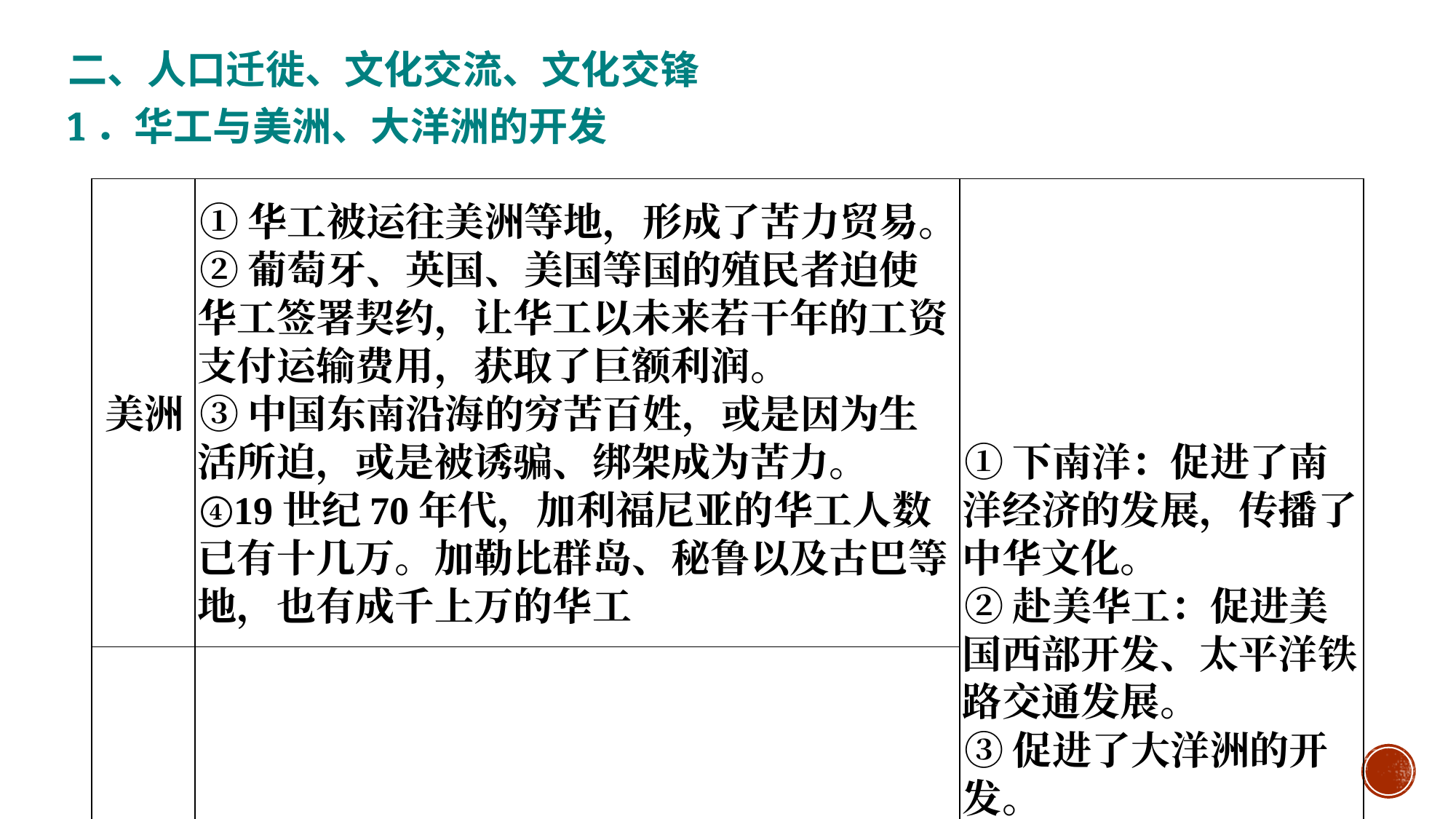

二、人口迁徙、文化交流、文化交锋
1．华工与美洲、大洋洲的开发
#
| 美洲 | ①华工被运往美洲等地，形成了苦力贸易。 ②葡萄牙、英国、美国等国的殖民者迫使华工签署契约，让华工以未来若干年的工资支付运输费用，获取了巨额利润。 ③中国东南沿海的穷苦百姓，或是因为生活所迫，或是被诱骗、绑架成为苦力。 ④19世纪70年代，加利福尼亚的华工人数已有十几万。加勒比群岛、秘鲁以及古巴等地，也有成千上万的华工 | ①下南洋：促进了南洋经济的发展，传播了中华文化。 ②赴美华工：促进美国西部开发、太平洋铁路交通发展。 ③促进了大洋洲的开发。 ④第一次世界大战期间，大量华工为英法两国在西线战场的胜利提供了重要的后勤保障 |
| --- | --- | --- |
| 大洋洲 | 19世纪中叶，大量华工来到澳大利亚开采金矿。到1858年，华工人数已超过4万 |  |